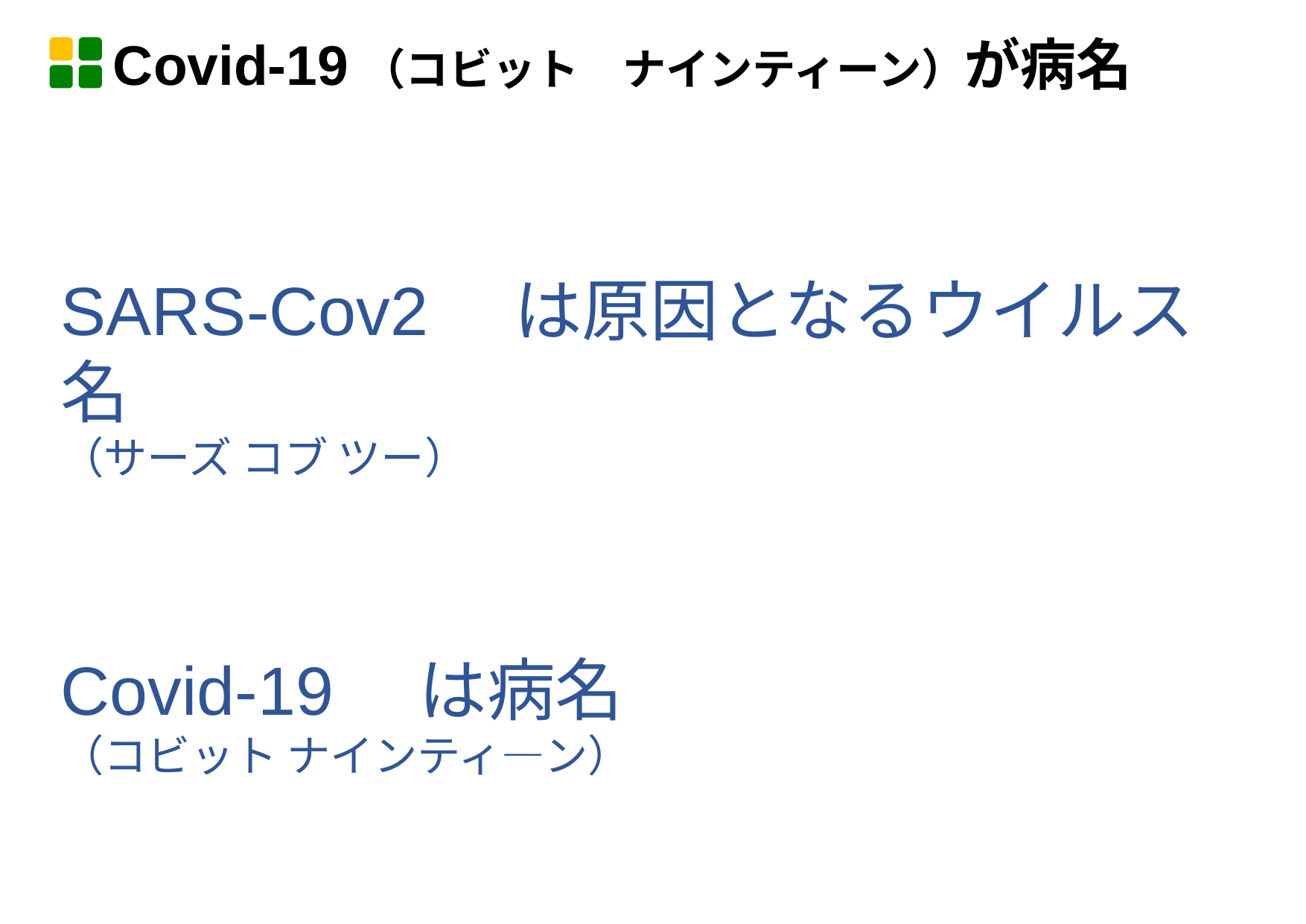

Covid-19（コビット　ナインティーン）が病名

SARS-Cov2　は原因となるウイルス名
（サーズ コブ ツー）

Covid-19　は病名
（コビット ナインティ―ン）